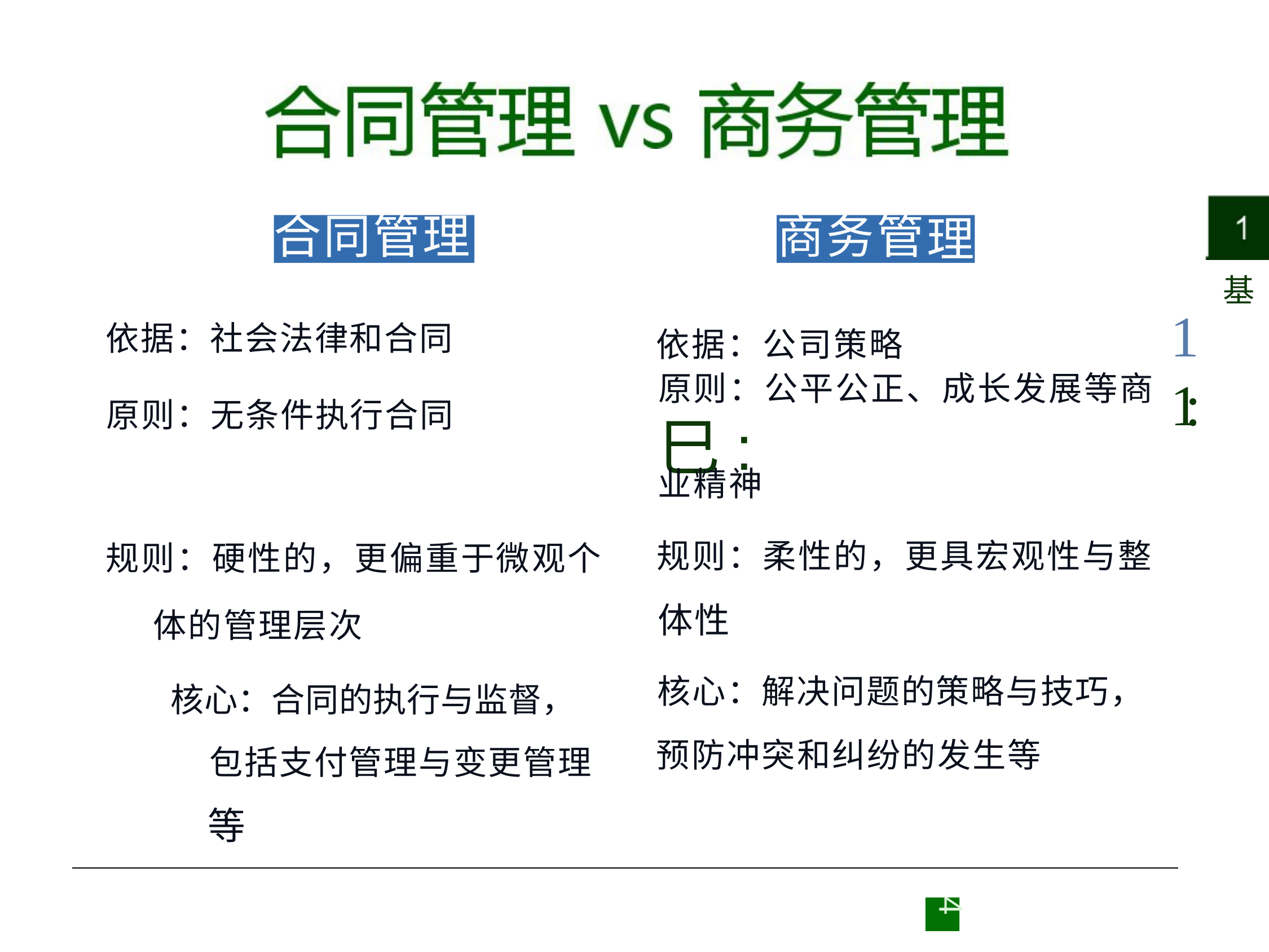

理
合同管理
商务管
基
1 1:
依据：社会法律和合同
依据：公司策略
原则：公平公正、成长发展等商	巳:
原则：无条件执行合同
业精神
规则：柔性的，更具宏观性与整
规则：硬性的，更偏重于微观个
体性
体的管理层次
核心：解决问题的策略与技巧，
核心：合同的执行与监督，
包括支付管理与变更管理
等
预防冲突和纠纷的发生等

4